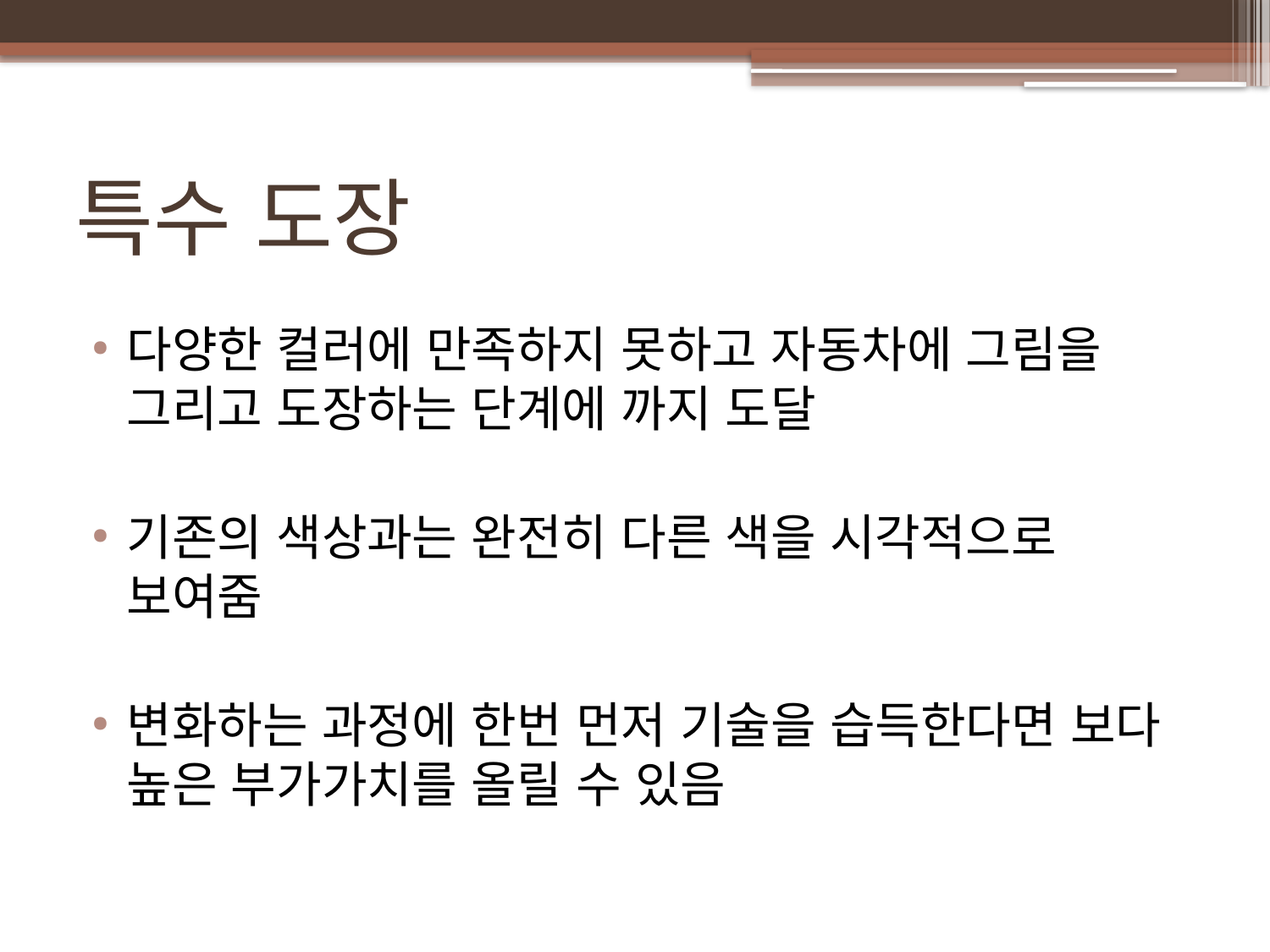

# 특수 도장
다양한 컬러에 만족하지 못하고 자동차에 그림을 그리고 도장하는 단계에 까지 도달

기존의 색상과는 완전히 다른 색을 시각적으로 보여줌

변화하는 과정에 한번 먼저 기술을 습득한다면 보다 높은 부가가치를 올릴 수 있음